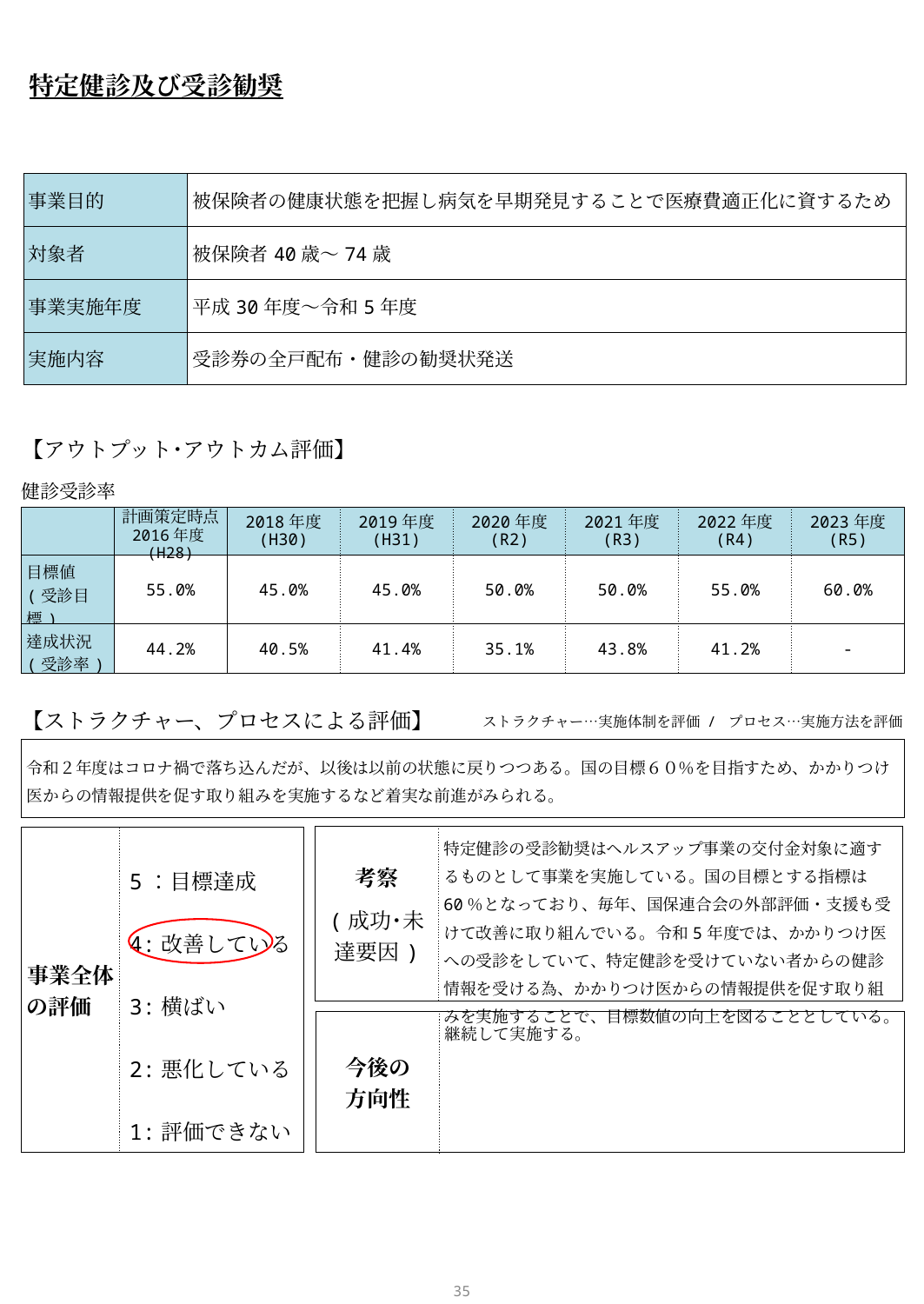

特定健診及び受診勧奨
| 事業目的 | 被保険者の健康状態を把握し病気を早期発見することで医療費適正化に資するため |
| --- | --- |
| 対象者 | 被保険者40歳～74歳 |
| 事業実施年度 | 平成30年度～令和5年度 |
| 実施内容 | 受診券の全戸配布・健診の勧奨状発送 |
【アウトプット･アウトカム評価】
健診受診率
|  | 計画策定時点 2016年度(H28) | 2018年度 (H30) | 2019年度 (H31) | 2020年度 (R2) | 2021年度 (R3) | 2022年度 (R4) | 2023年度 (R5) |
| --- | --- | --- | --- | --- | --- | --- | --- |
| 目標値 (受診目標) | 55.0% | 45.0% | 45.0% | 50.0% | 50.0% | 55.0% | 60.0% |
| 達成状況(受診率) | 44.2% | 40.5% | 41.4% | 35.1% | 43.8% | 41.2% | - |

ストラクチャー…実施体制を評価 / プロセス…実施方法を評価
【ストラクチャー、プロセスによる評価】
| 令和２年度はコロナ禍で落ち込んだが、以後は以前の状態に戻りつつある。国の目標６０％を目指すため、かかりつけ医からの情報提供を促す取り組みを実施するなど着実な前進がみられる。 |
| --- |
| 考察 (成功･未達要因) | 特定健診の受診勧奨はヘルスアップ事業の交付金対象に適するものとして事業を実施している。国の目標とする指標は60％となっており、毎年、国保連合会の外部評価・支援も受けて改善に取り組んでいる。令和5年度では、かかりつけ医への受診をしていて、特定健診を受けていない者からの健診情報を受ける為、かかりつけ医からの情報提供を促す取り組みを実施することで、目標数値の向上を図ることとしている。 |
| --- | --- |
| 事業全体 の評価 | 5：目標達成 4:改善している 3:横ばい 2:悪化している 1:評価できない |
| --- | --- |

| 今後の 方向性 | 継続して実施する。 |
| --- | --- |
35